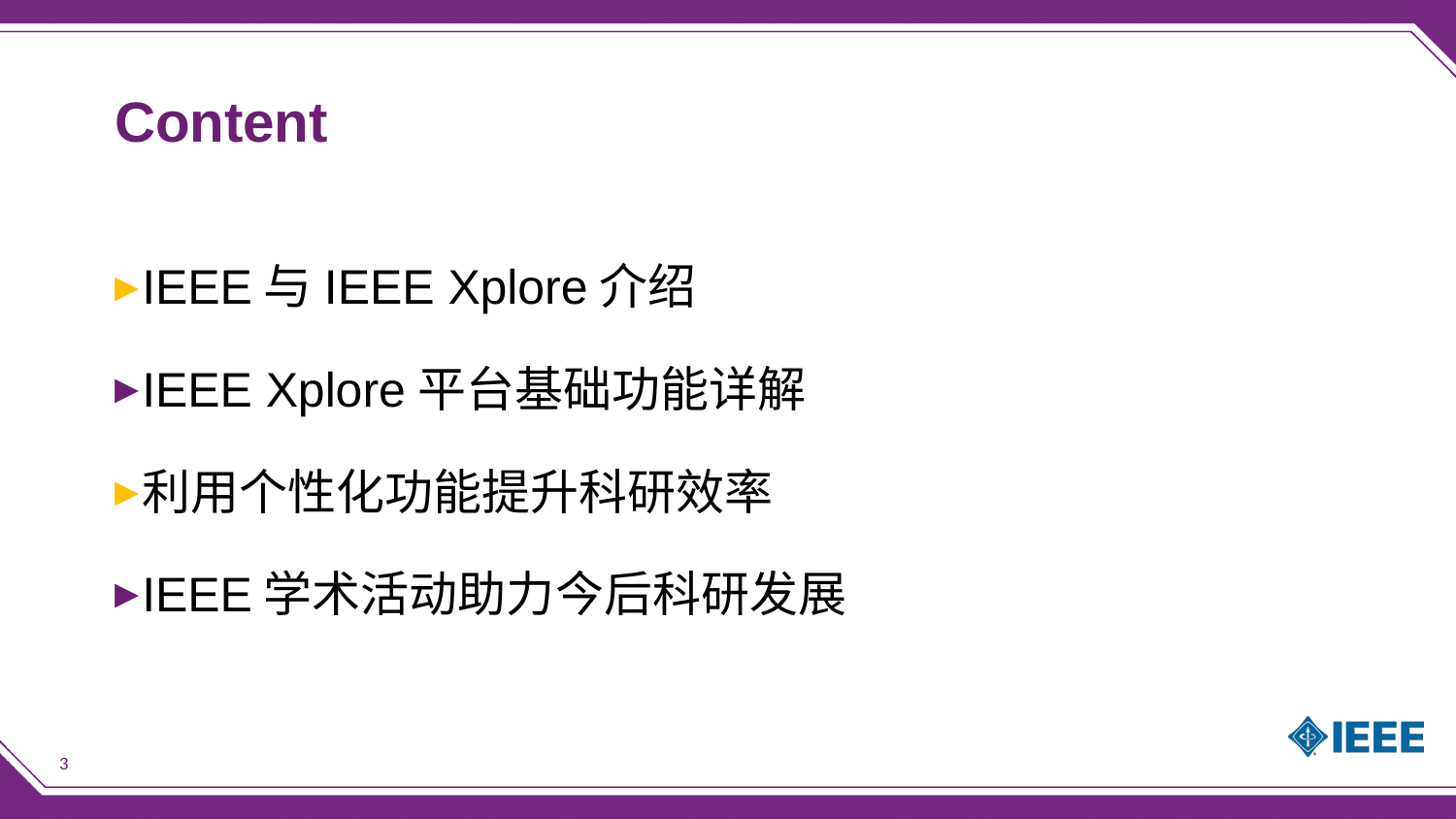

# Content
IEEE与IEEE Xplore介绍
IEEE Xplore平台基础功能详解
利用个性化功能提升科研效率
IEEE学术活动助力今后科研发展
3